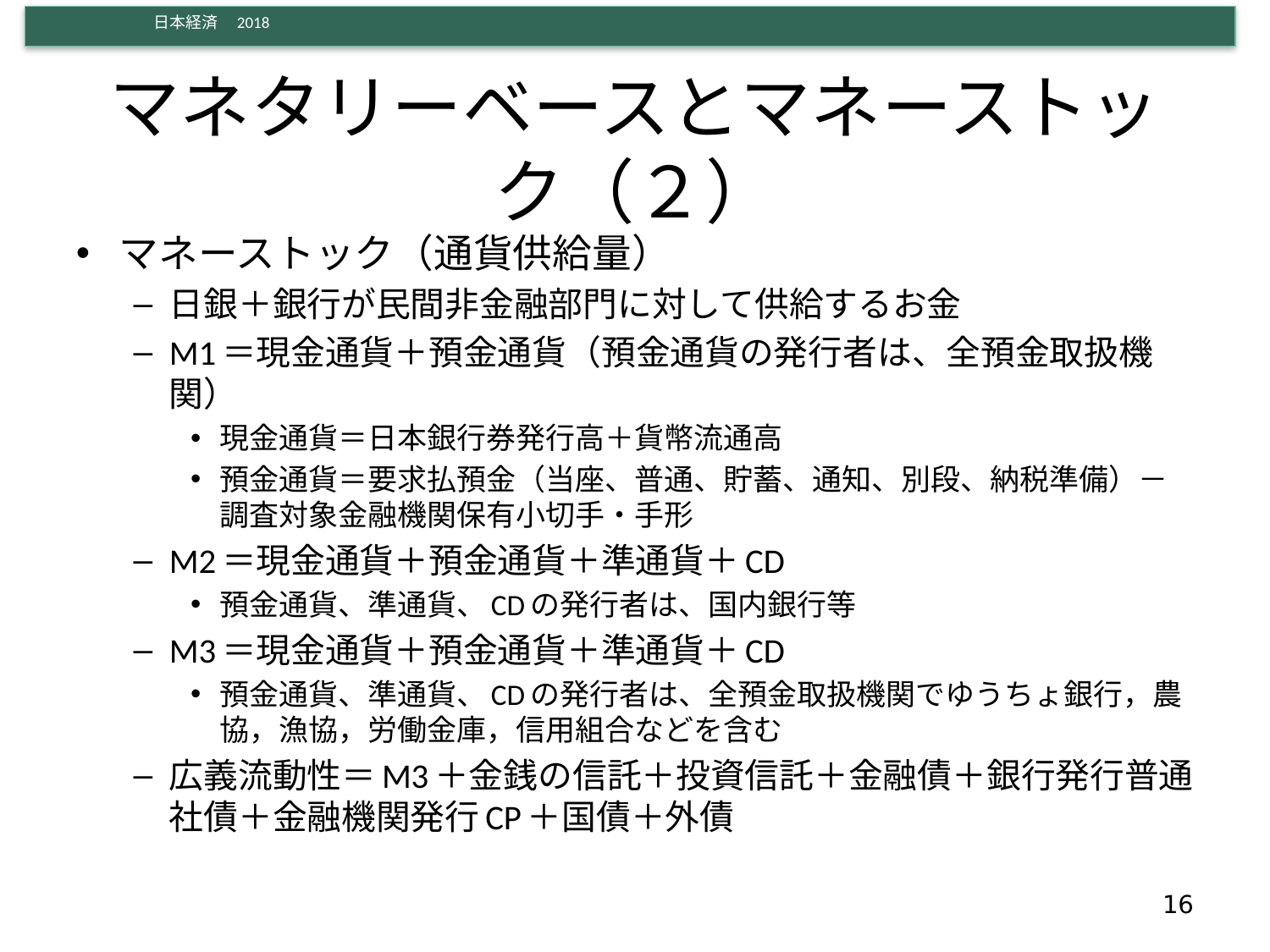

# マネタリーベースとマネーストック（２）
マネーストック（通貨供給量）
日銀＋銀行が民間非金融部門に対して供給するお金
M1＝現金通貨＋預金通貨（預金通貨の発行者は、全預金取扱機関）
現金通貨＝日本銀行券発行高＋貨幣流通高
預金通貨＝要求払預金（当座、普通、貯蓄、通知、別段、納税準備）－調査対象金融機関保有小切手・手形
M2＝現金通貨＋預金通貨＋準通貨＋CD
預金通貨、準通貨、CDの発行者は、国内銀行等
M3＝現金通貨＋預金通貨＋準通貨＋CD
預金通貨、準通貨、CDの発行者は、全預金取扱機関でゆうちょ銀行，農協，漁協，労働金庫，信用組合などを含む
広義流動性＝M3＋金銭の信託＋投資信託＋金融債＋銀行発行普通社債＋金融機関発行CP＋国債＋外債

16